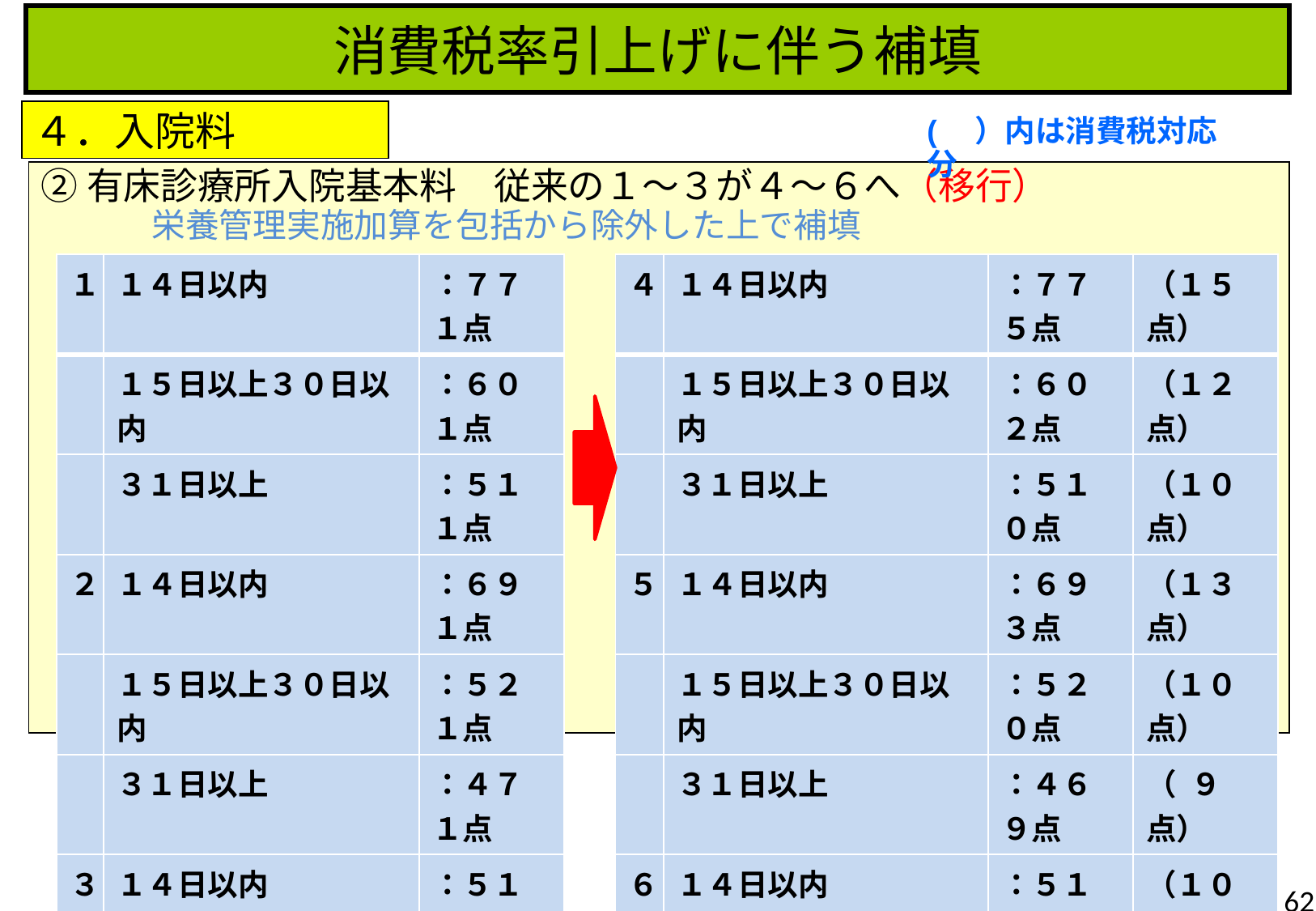

消費税率引上げに伴う補填
４．入院料
(　）内は消費税対応分
②有床診療所入院基本料　従来の１～３が４～６へ（移行）
　　　栄養管理実施加算を包括から除外した上で補填

| １ | １４日以内 | ：７７１点 |
| --- | --- | --- |
|  | １５日以上３０日以内 | ：６０１点 |
|  | ３１日以上 | ：５１１点 |
| ２ | １４日以内 | ：６９１点 |
|  | １５日以上３０日以内 | ：５２１点 |
|  | ３１日以上 | ：４７１点 |
| ３ | １４日以内 | ：５１１点 |
|  | １５日以上３０日以内 | ：３８１点 |
|  | ３１日以上 | ：３５１点 |
| ４ | １４日以内 | ：７７５点 | （１５点） |
| --- | --- | --- | --- |
|  | １５日以上３０日以内 | ：６０２点 | （１２点） |
|  | ３１日以上 | ：５１０点 | （１０点） |
| ５ | １４日以内 | ：６９３点 | （１３点） |
|  | １５日以上３０日以内 | ：５２０点 | （１０点） |
|  | ３１日以上 | ：４６９点 | （ ９点） |
| ６ | １４日以内 | ：５１１点 | （１０点） |
|  | １５日以上３０日以内 | ：４７７点 | （ ７点） |
|  | ３１日以上 | ：４５０点 | （ ７点） |

62